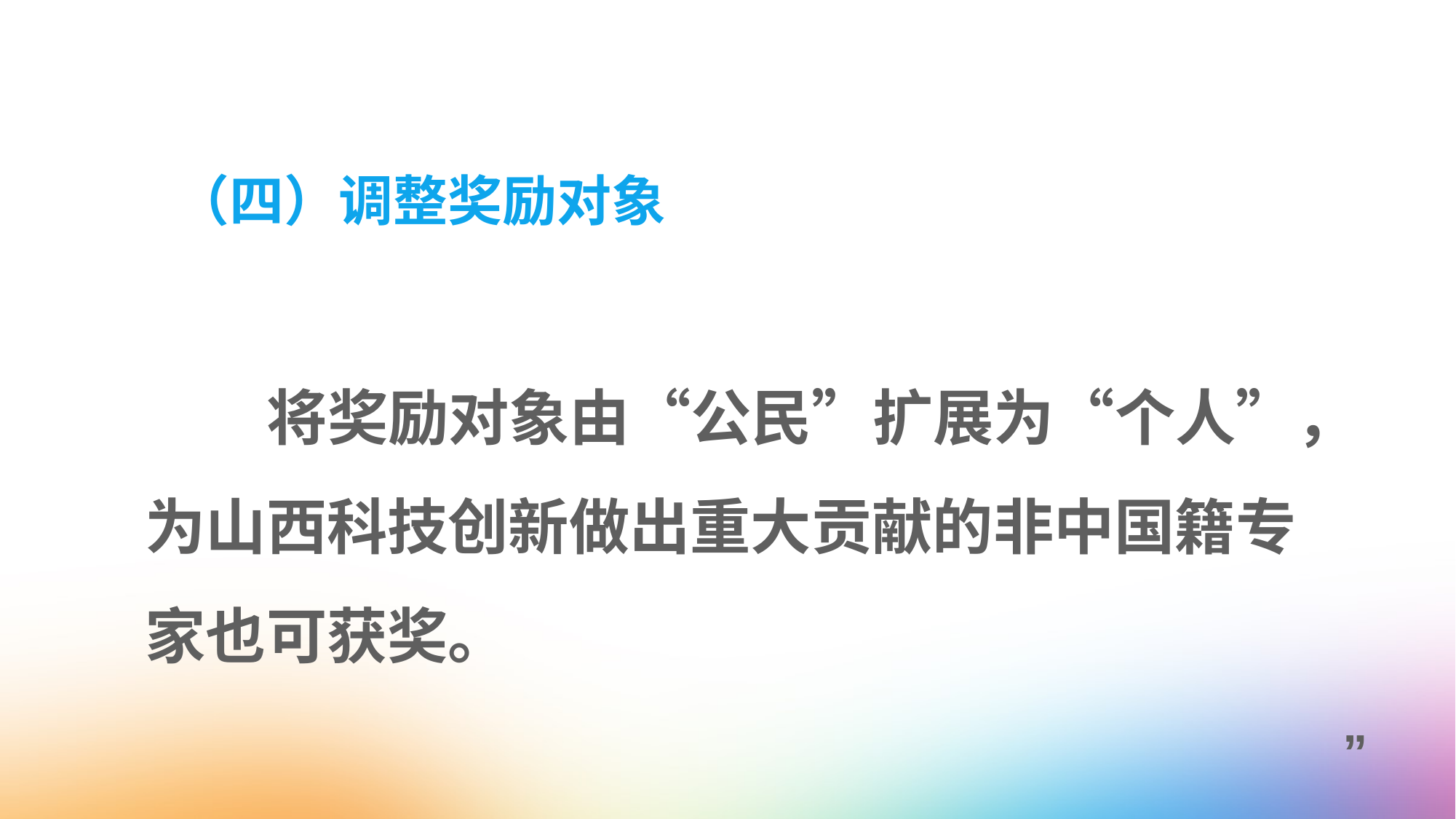

# （四）调整奖励对象
         将奖励对象由“公民”扩展为“个人”，为山西科技创新做出重大贡献的非中国籍专家也可获奖。
”